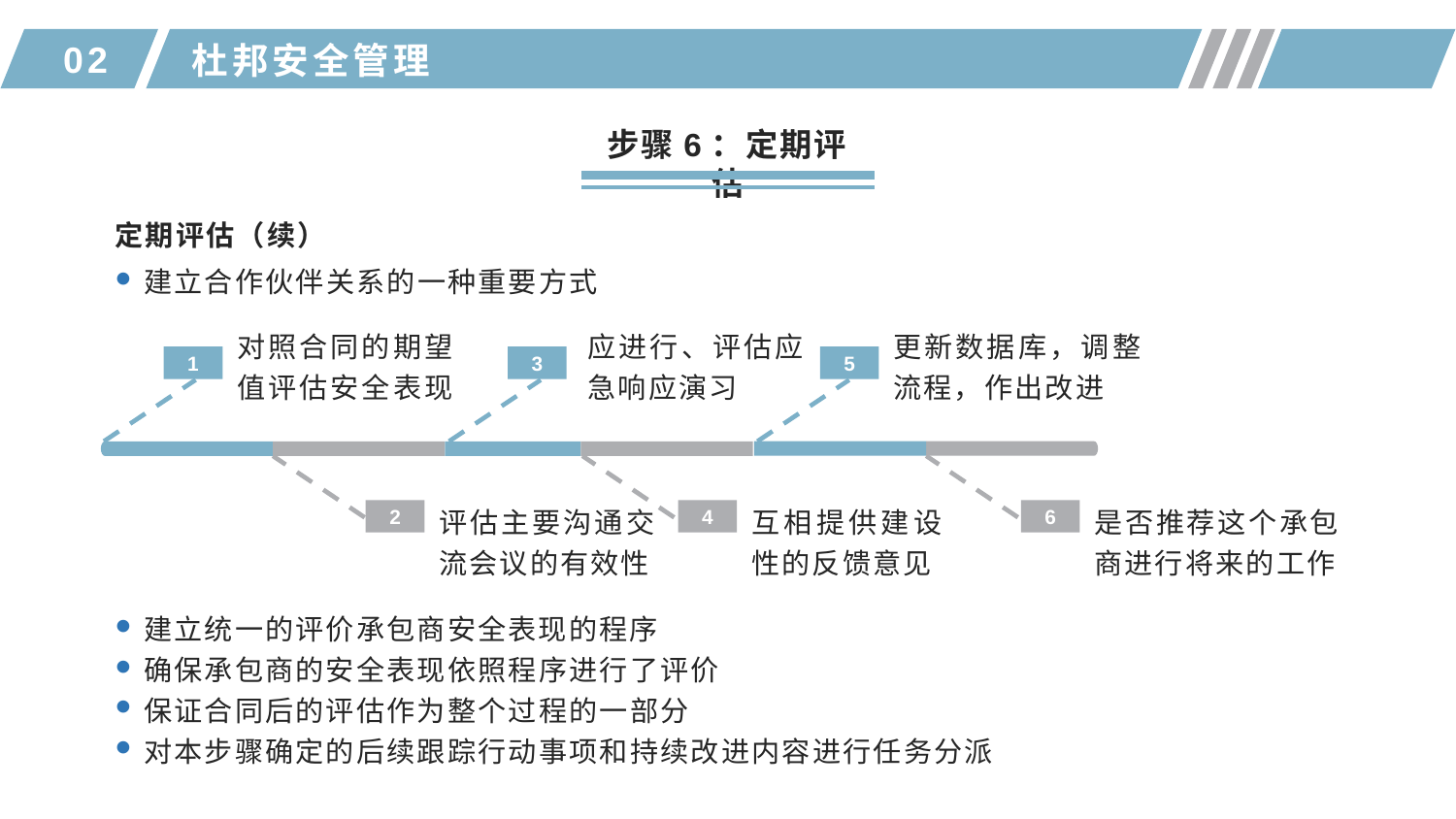

02
杜邦安全管理
步骤6：定期评估
定期评估（续）
建立合作伙伴关系的一种重要方式
对照合同的期望值评估安全表现
应进行、评估应急响应演习
更新数据库，调整流程，作出改进
1
3
5

评估主要沟通交流会议的有效性
互相提供建设性的反馈意见
是否推荐这个承包商进行将来的工作
2
4
6
建立统一的评价承包商安全表现的程序
确保承包商的安全表现依照程序进行了评价
保证合同后的评估作为整个过程的一部分
对本步骤确定的后续跟踪行动事项和持续改进内容进行任务分派